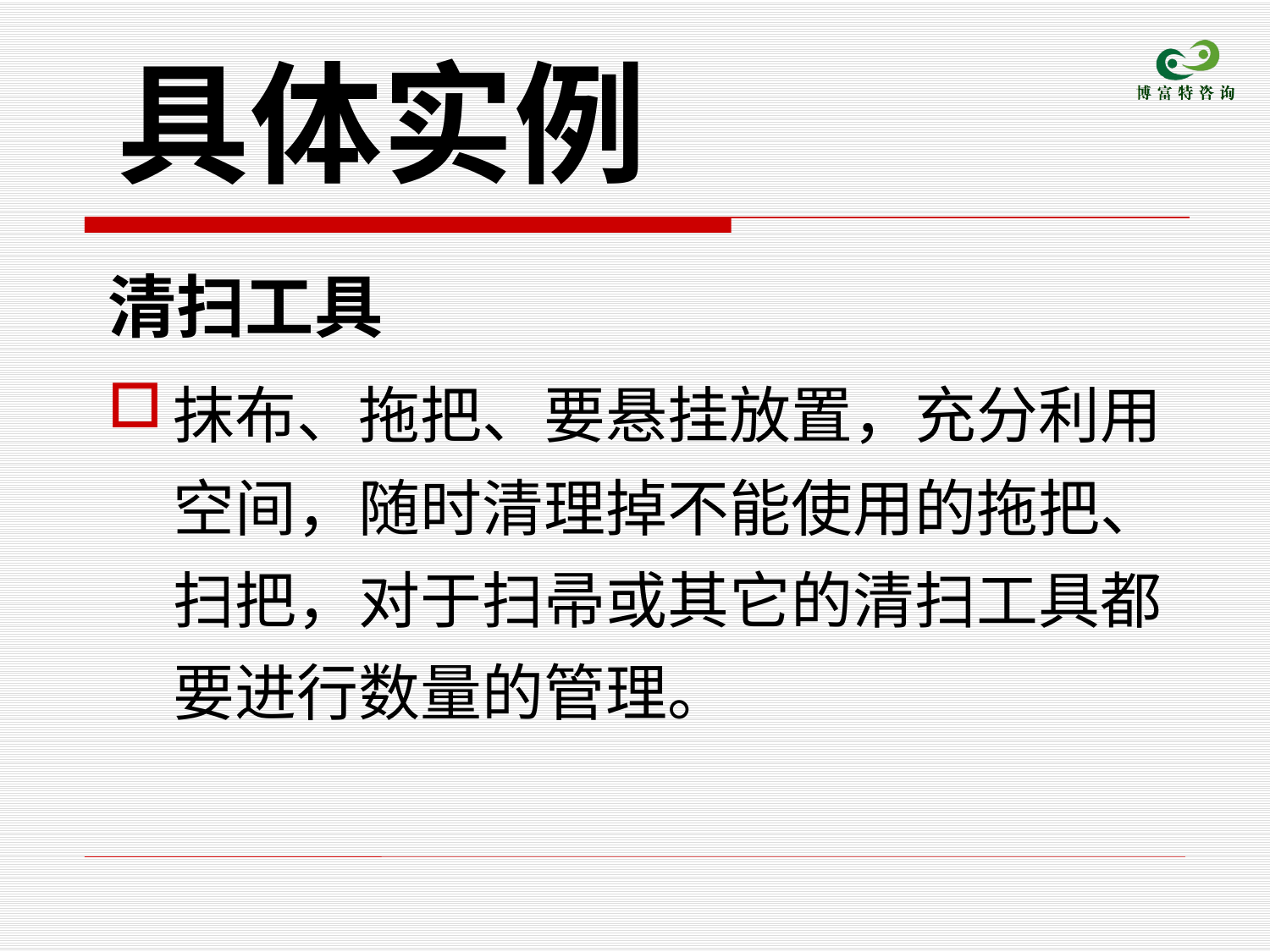

# 具体实例
清扫工具
抹布、拖把、要悬挂放置，充分利用空间，随时清理掉不能使用的拖把、扫把，对于扫帚或其它的清扫工具都要进行数量的管理。
200